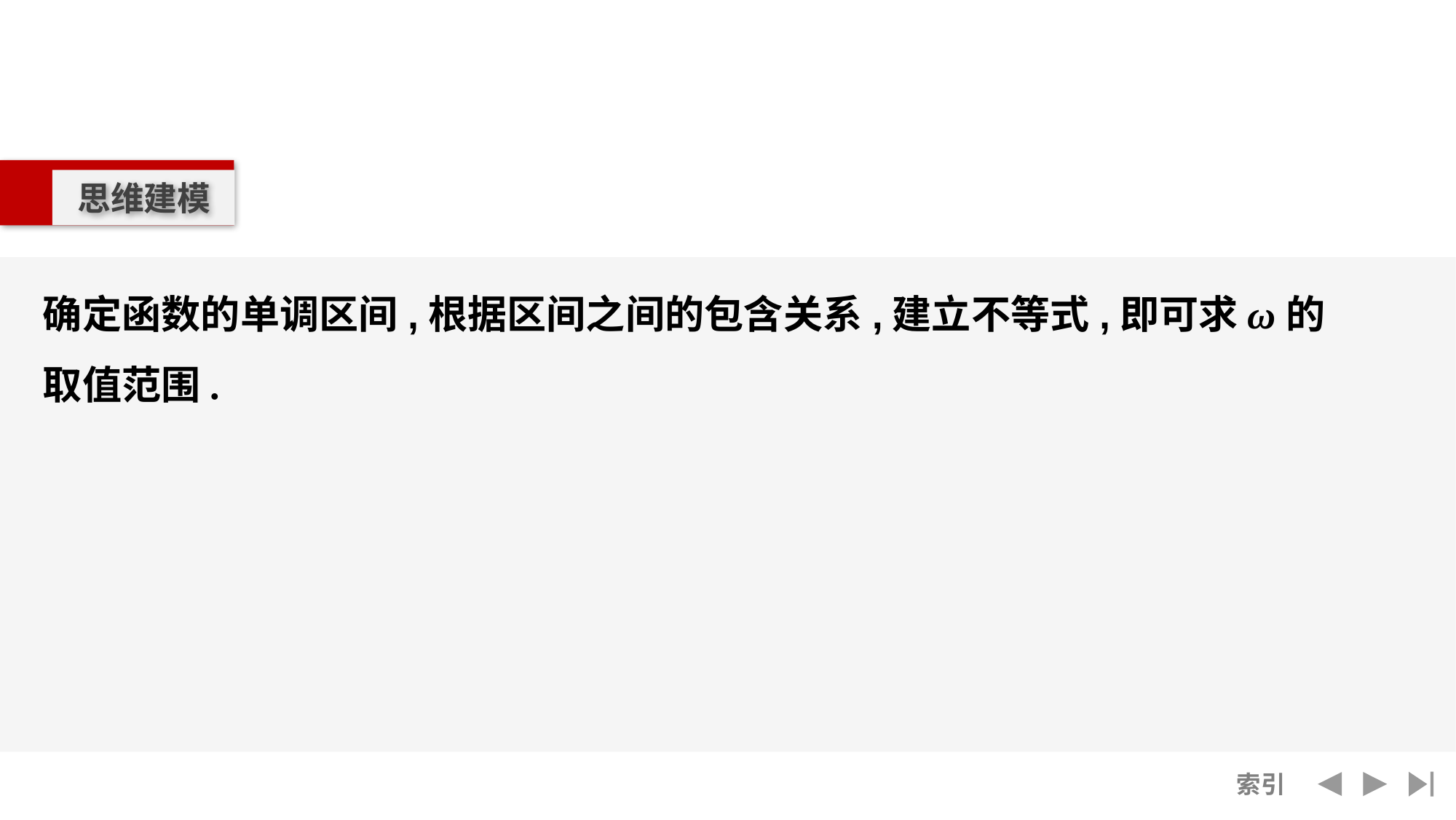

思维建模

确定函数的单调区间,根据区间之间的包含关系,建立不等式,即可求ω的取值范围.